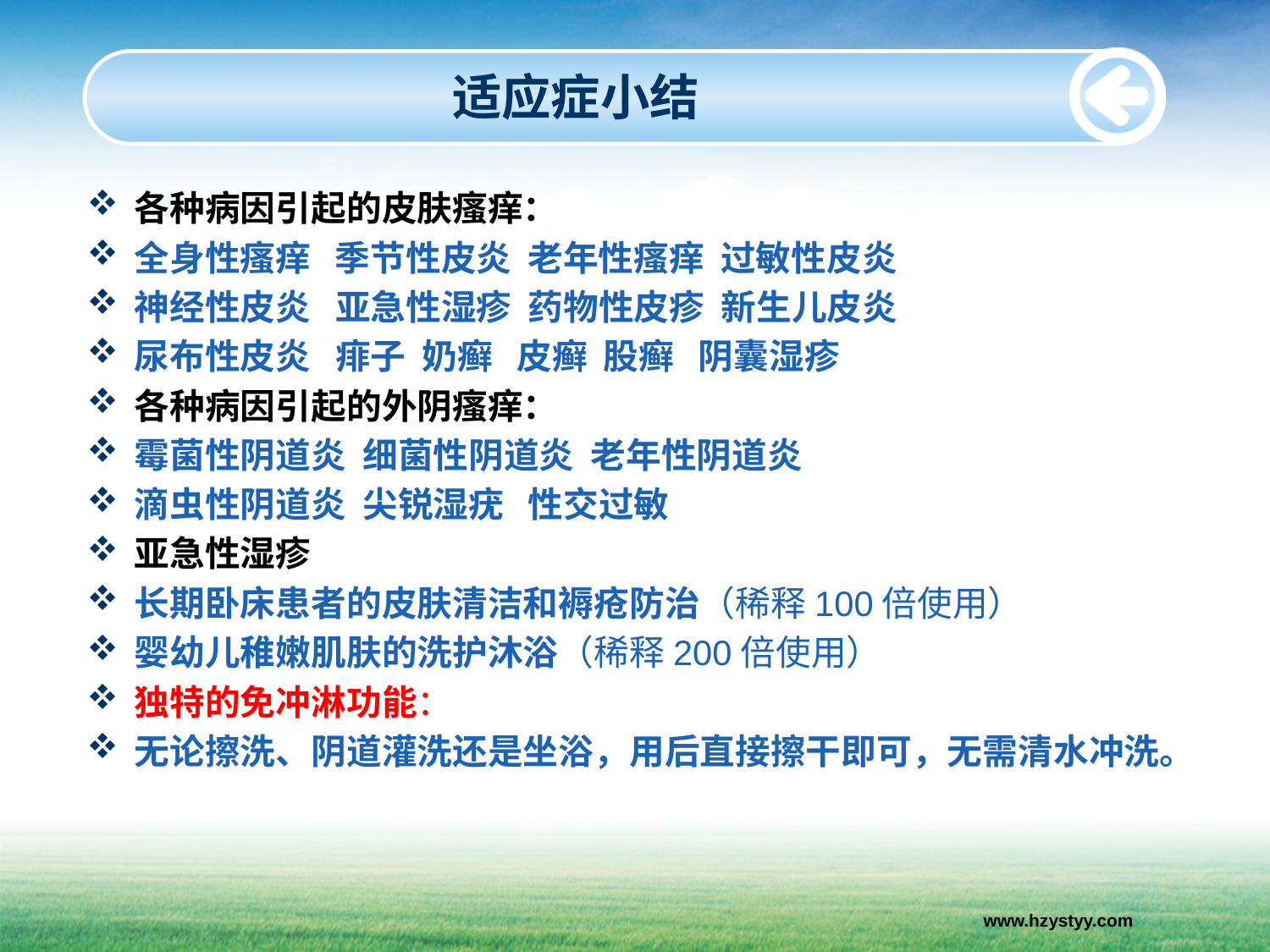

# 适应症小结
各种病因引起的皮肤瘙痒：
全身性瘙痒   季节性皮炎  老年性瘙痒  过敏性皮炎
神经性皮炎   亚急性湿疹  药物性皮疹  新生儿皮炎
尿布性皮炎   痱子  奶癣   皮癣  股癣   阴囊湿疹
各种病因引起的外阴瘙痒：
霉菌性阴道炎  细菌性阴道炎  老年性阴道炎
滴虫性阴道炎  尖锐湿疣   性交过敏
亚急性湿疹
长期卧床患者的皮肤清洁和褥疮防治（稀释100倍使用）
婴幼儿稚嫩肌肤的洗护沐浴（稀释200倍使用）
独特的免冲淋功能：
无论擦洗、阴道灌洗还是坐浴，用后直接擦干即可，无需清水冲洗。

www.hzystyy.com